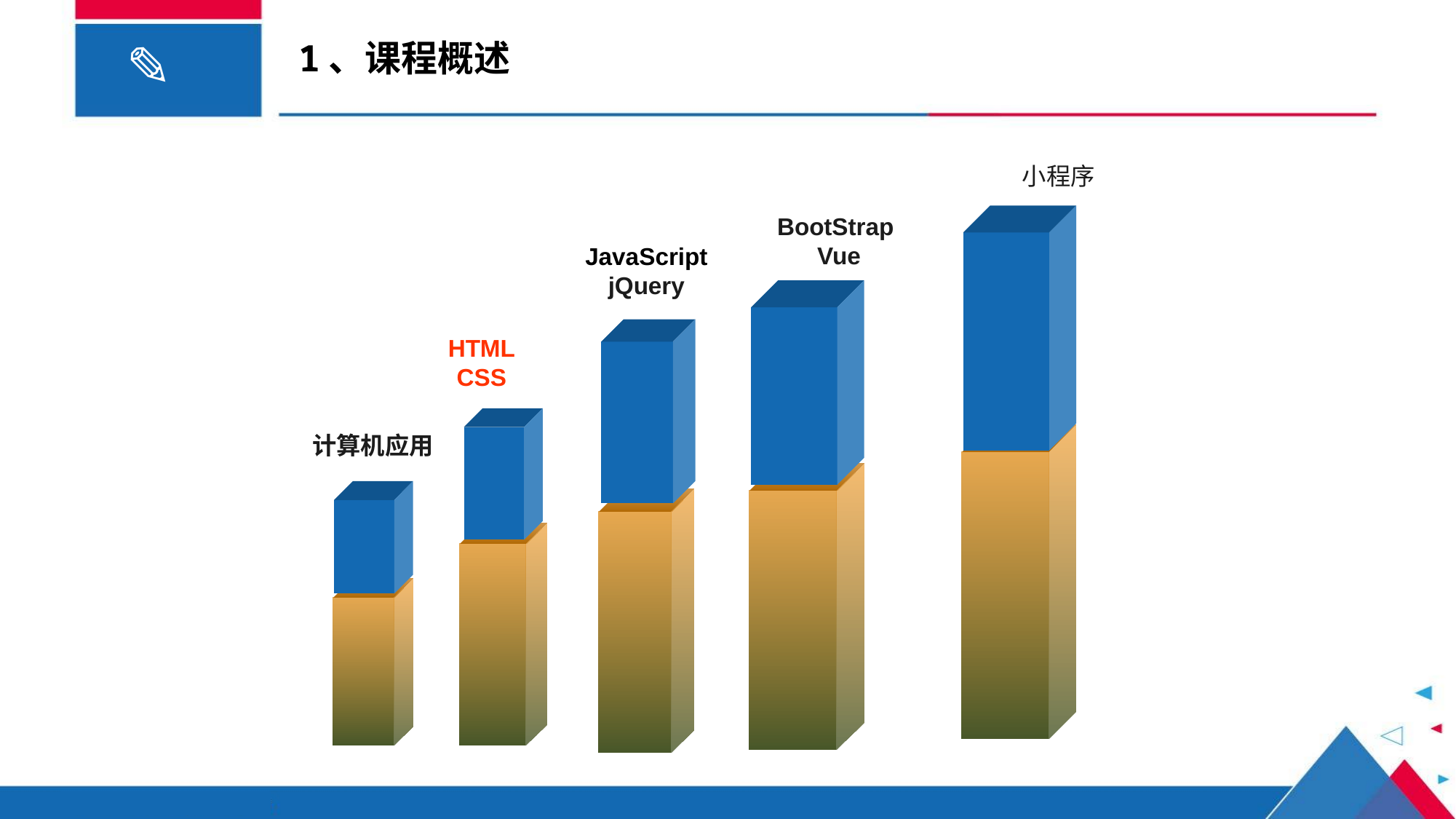

1、课程概述

小程序

BootStrap
Vue
JavaScript
jQuery

HTML
CSS

计算机应用